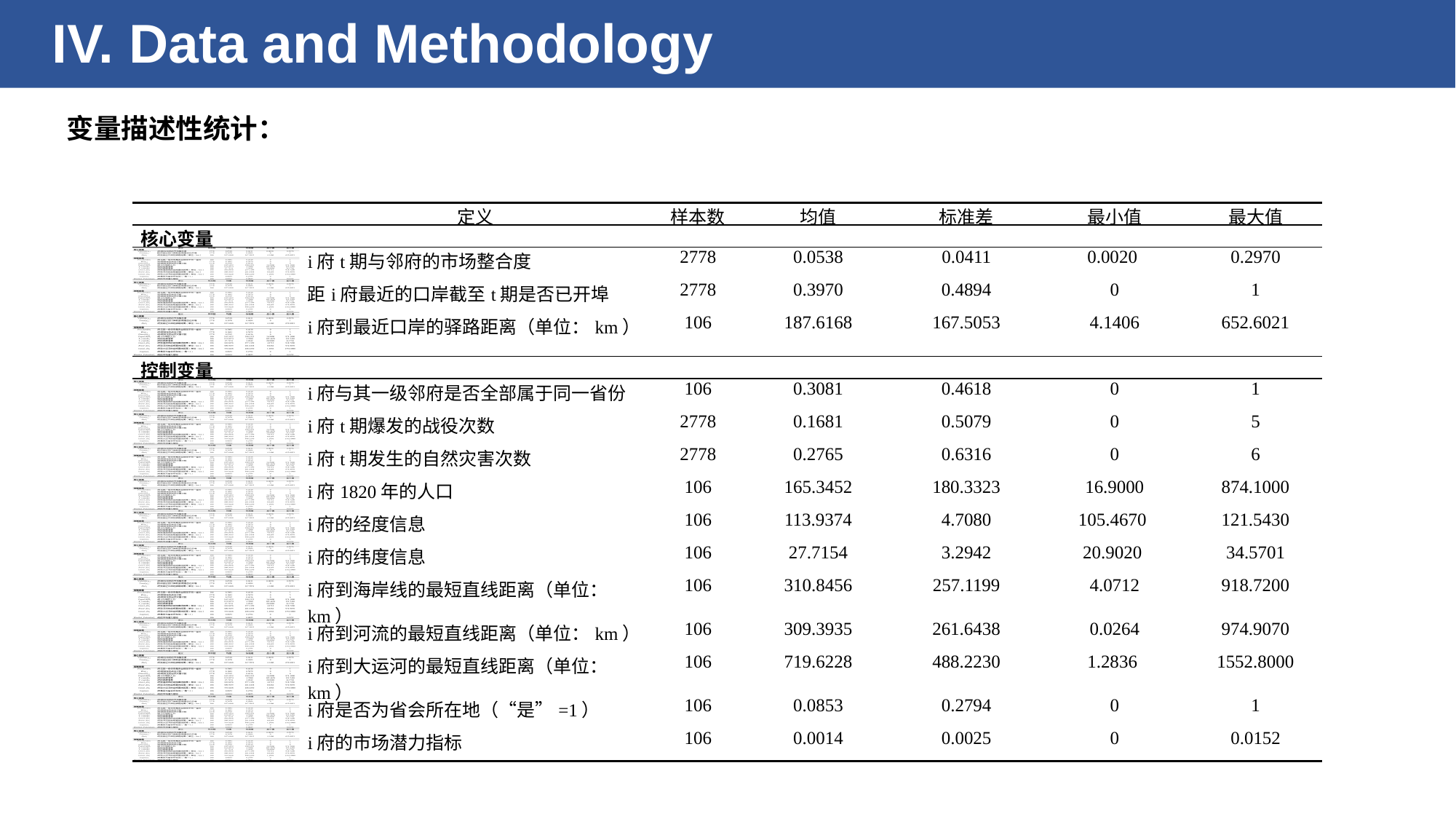

IV. Data and Methodology
变量描述性统计：
|  | 定义 | 样本数 | 均值 | 标准差 | 最小值 | 最大值 |
| --- | --- | --- | --- | --- | --- | --- |
| 核心变量 |  |  |  |  |  |  |
|  | i府t期与邻府的市场整合度 | 2778 | 0.0538 | 0.0411 | 0.0020 | 0.2970 |
|  | 距i府最近的口岸截至t期是否已开埠 | 2778 | 0.3970 | 0.4894 | 0 | 1 |
|  | i府到最近口岸的驿路距离（单位：km） | 106 | 187.6168 | 167.5053 | 4.1406 | 652.6021 |
| 控制变量 |  |  |  |  |  |  |
|  | i府与其一级邻府是否全部属于同一省份 | 106 | 0.3081 | 0.4618 | 0 | 1 |
|  | i府t期爆发的战役次数 | 2778 | 0.1681 | 0.5079 | 0 | 5 |
|  | i府t期发生的自然灾害次数 | 2778 | 0.2765 | 0.6316 | 0 | 6 |
|  | i府1820年的人口 | 106 | 165.3452 | 180.3323 | 16.9000 | 874.1000 |
|  | i府的经度信息 | 106 | 113.9374 | 4.7080 | 105.4670 | 121.5430 |
|  | i府的纬度信息 | 106 | 27.7154 | 3.2942 | 20.9020 | 34.5701 |
|  | i府到海岸线的最短直线距离（单位：km） | 106 | 310.8456 | 257.1199 | 4.0712 | 918.7200 |
|  | i府到河流的最短直线距离（单位：km） | 106 | 309.3935 | 261.6438 | 0.0264 | 974.9070 |
|  | i府到大运河的最短直线距离（单位：km） | 106 | 719.6228 | 488.2230 | 1.2836 | 1552.8000 |
|  | i府是否为省会所在地（“是”=1） | 106 | 0.0853 | 0.2794 | 0 | 1 |
|  | i府的市场潜力指标 | 106 | 0.0014 | 0.0025 | 0 | 0.0152 |